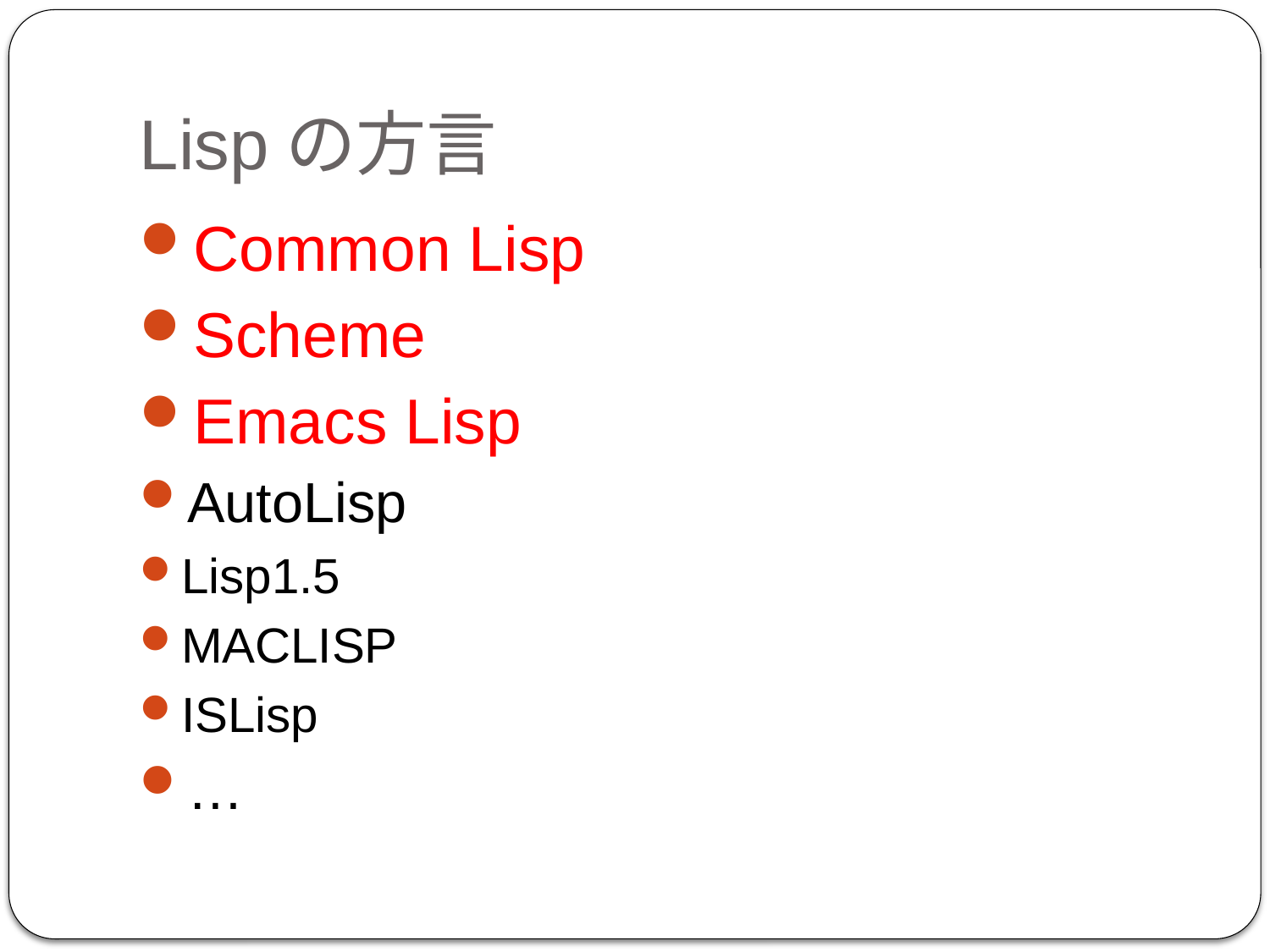

# Lispの方言
Common Lisp
Scheme
Emacs Lisp
AutoLisp
Lisp1.5
MACLISP
ISLisp
…